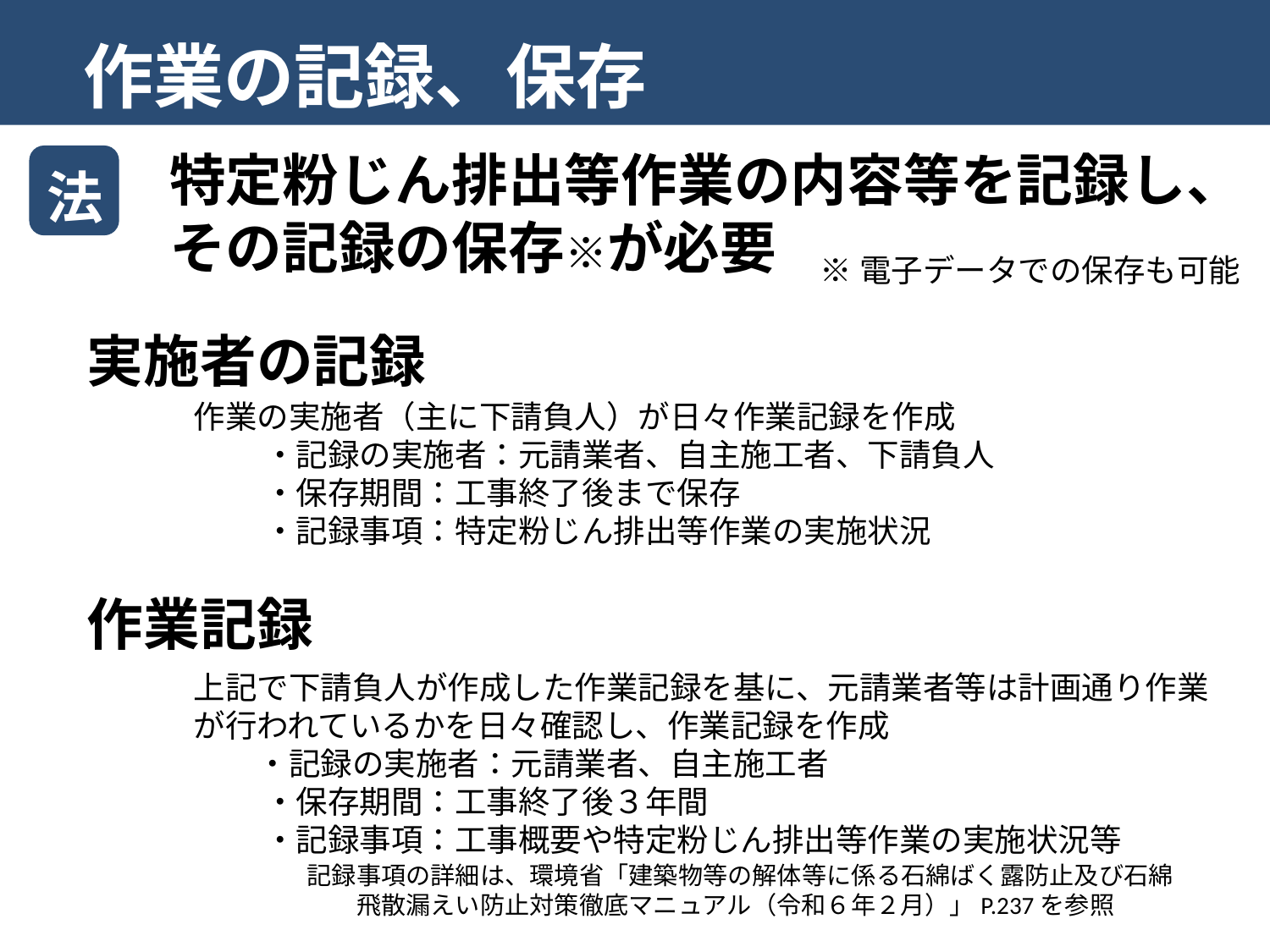

作業の記録、保存
特定粉じん排出等作業の内容等を記録し、その記録の保存※が必要

法
※電子データでの保存も可能
実施者の記録
作業の実施者（主に下請負人）が日々作業記録を作成
　　 ・記録の実施者：元請業者、自主施工者、下請負人
　　 ・保存期間：工事終了後まで保存
　　 ・記録事項：特定粉じん排出等作業の実施状況

作業記録
上記で下請負人が作成した作業記録を基に、元請業者等は計画通り作業
が行われているかを日々確認し、作業記録を作成
　　・記録の実施者：元請業者、自主施工者
　　 ・保存期間：工事終了後３年間
　　 ・記録事項：工事概要や特定粉じん排出等作業の実施状況等
記録事項の詳細は、環境省「建築物等の解体等に係る石綿ばく露防止及び石綿
　　飛散漏えい防止対策徹底マニュアル（令和６年２月）」P.237を参照